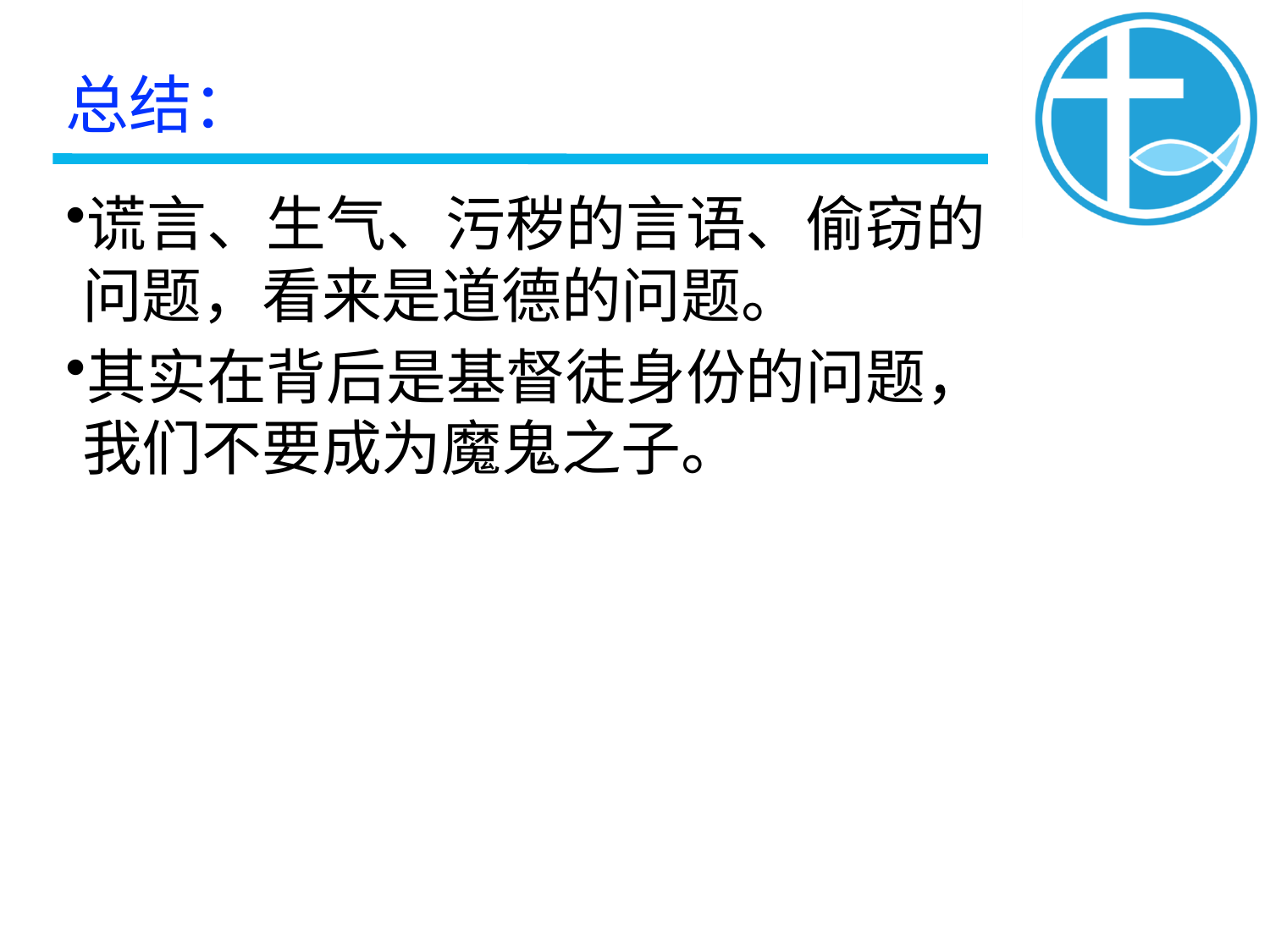

总结：
谎言、生气、污秽的言语、偷窃的问题，看来是道德的问题。
其实在背后是基督徒身份的问题，我们不要成为魔鬼之子。